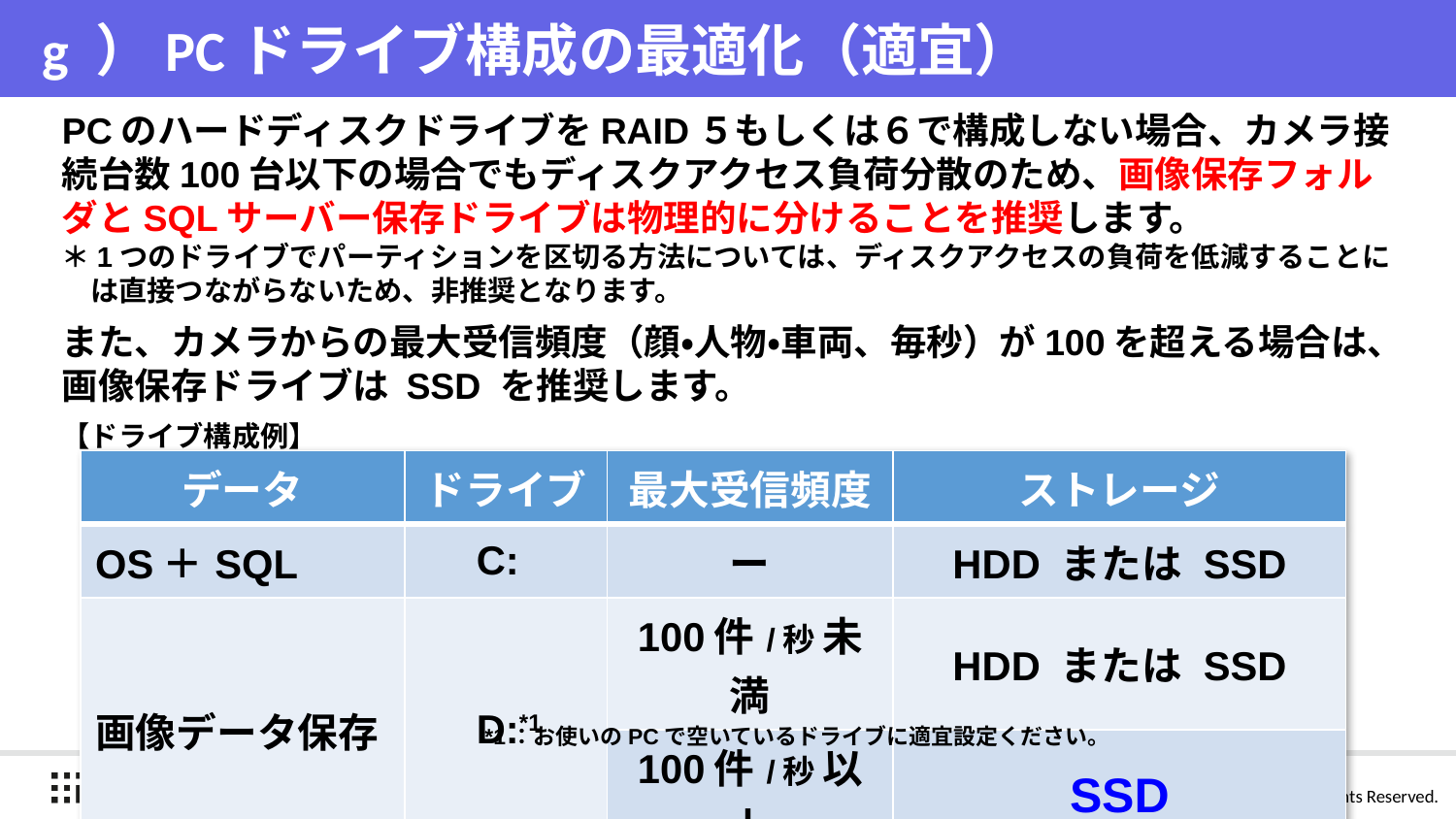

# g ）PCドライブ構成の最適化（適宜）
PCのハードディスクドライブをRAID５もしくは６で構成しない場合、カメラ接続台数100台以下の場合でもディスクアクセス負荷分散のため、画像保存フォルダとSQLサーバー保存ドライブは物理的に分けることを推奨します。
＊1つのドライブでパーティションを区切る方法については、ディスクアクセスの負荷を低減することには直接つながらないため、非推奨となります。
また、カメラからの最大受信頻度（顔・人物・車両、毎秒）が100を超える場合は、画像保存ドライブは SSD を推奨します。
【ドライブ構成例】
| データ | ドライブ | 最大受信頻度 | ストレージ |
| --- | --- | --- | --- |
| OS＋SQL | C: | ー | HDD または SSD |
| 画像データ保存 | D:\*1 | 100件/秒 未満 | HDD または SSD |
|  |  | 100件/秒 以上 | SSD |
*1：お使いのPCで空いているドライブに適宜設定ください。